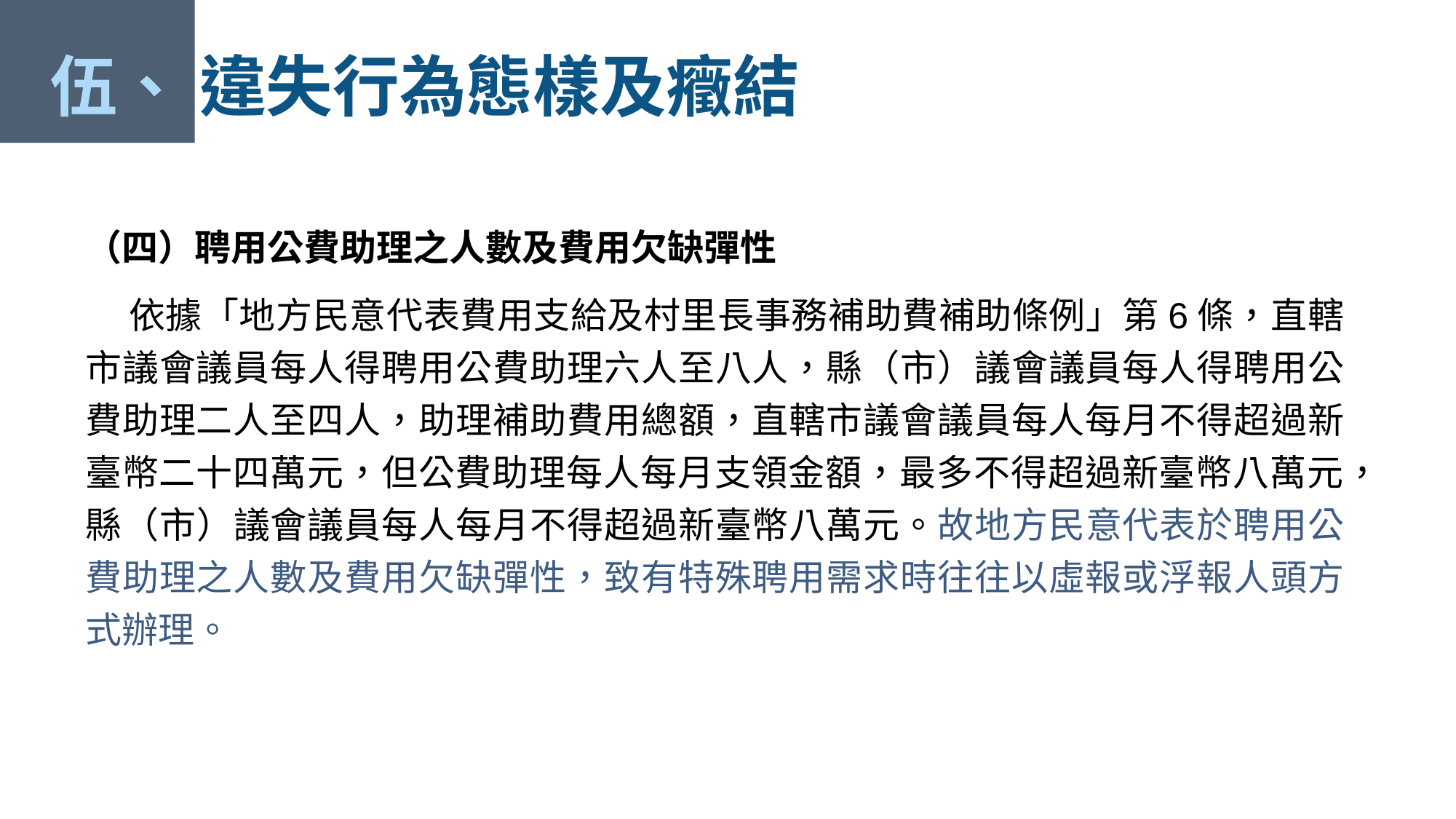

伍、 違失行為態樣及癥結
（四）聘用公費助理之人數及費用欠缺彈性
    依據「地方民意代表費用支給及村里長事務補助費補助條例」第6條，直轄市議會議員每人得聘用公費助理六人至八人，縣（市）議會議員每人得聘用公費助理二人至四人，助理補助費用總額，直轄市議會議員每人每月不得超過新臺幣二十四萬元，但公費助理每人每月支領金額，最多不得超過新臺幣八萬元，縣（市）議會議員每人每月不得超過新臺幣八萬元。故地方民意代表於聘用公費助理之人數及費用欠缺彈性，致有特殊聘用需求時往往以虛報或浮報人頭方式辦理。